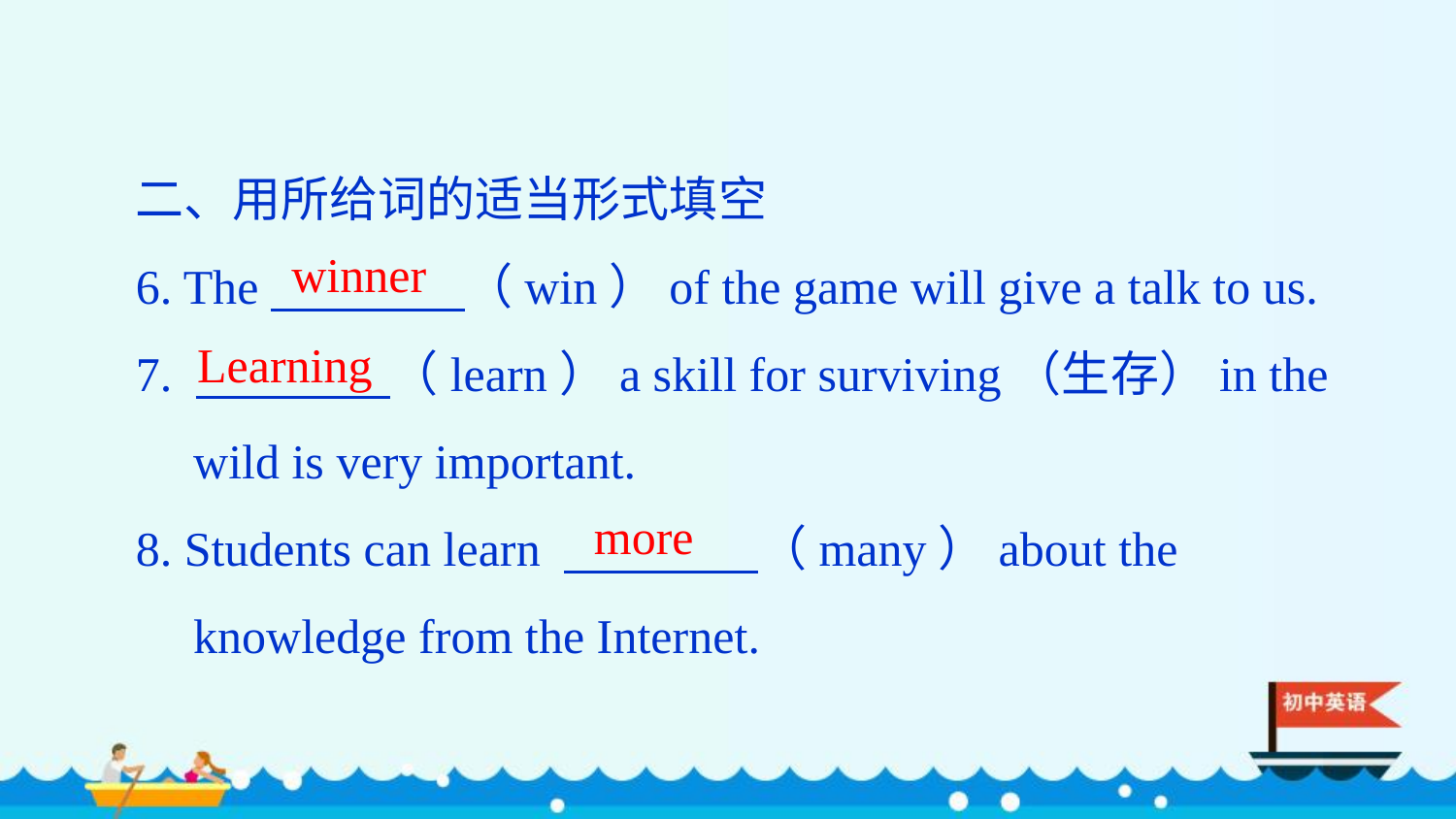

二、用所给词的适当形式填空
6. The　　　　（win）of the game will give a talk to us.
7. 　　　　（learn）a skill for surviving（生存）in the wild is very important.
8. Students can learn 　　　　（many）about the knowledge from the Internet.
winner
Learning
more